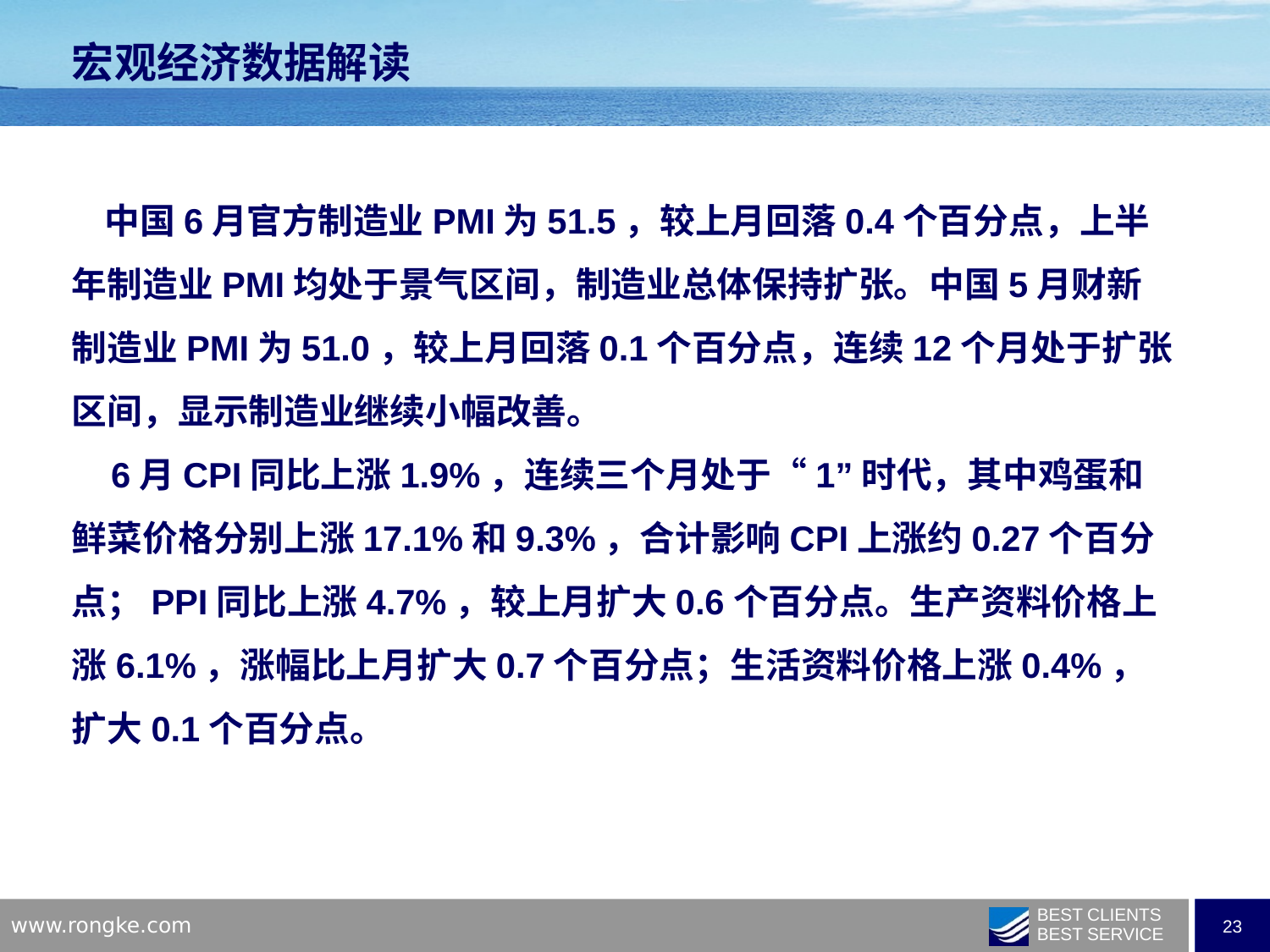

宏观经济数据解读

   中国6月官方制造业PMI为51.5，较上月回落0.4个百分点，上半年制造业PMI均处于景气区间，制造业总体保持扩张。中国5月财新制造业PMI为51.0，较上月回落0.1个百分点，连续12个月处于扩张区间，显示制造业继续小幅改善。
    6月CPI同比上涨1.9%，连续三个月处于“1”时代，其中鸡蛋和鲜菜价格分别上涨17.1%和9.3%，合计影响CPI上涨约0.27个百分点；PPI同比上涨4.7%，较上月扩大0.6个百分点。生产资料价格上涨6.1%，涨幅比上月扩大0.7个百分点；生活资料价格上涨0.4%，扩大0.1个百分点。